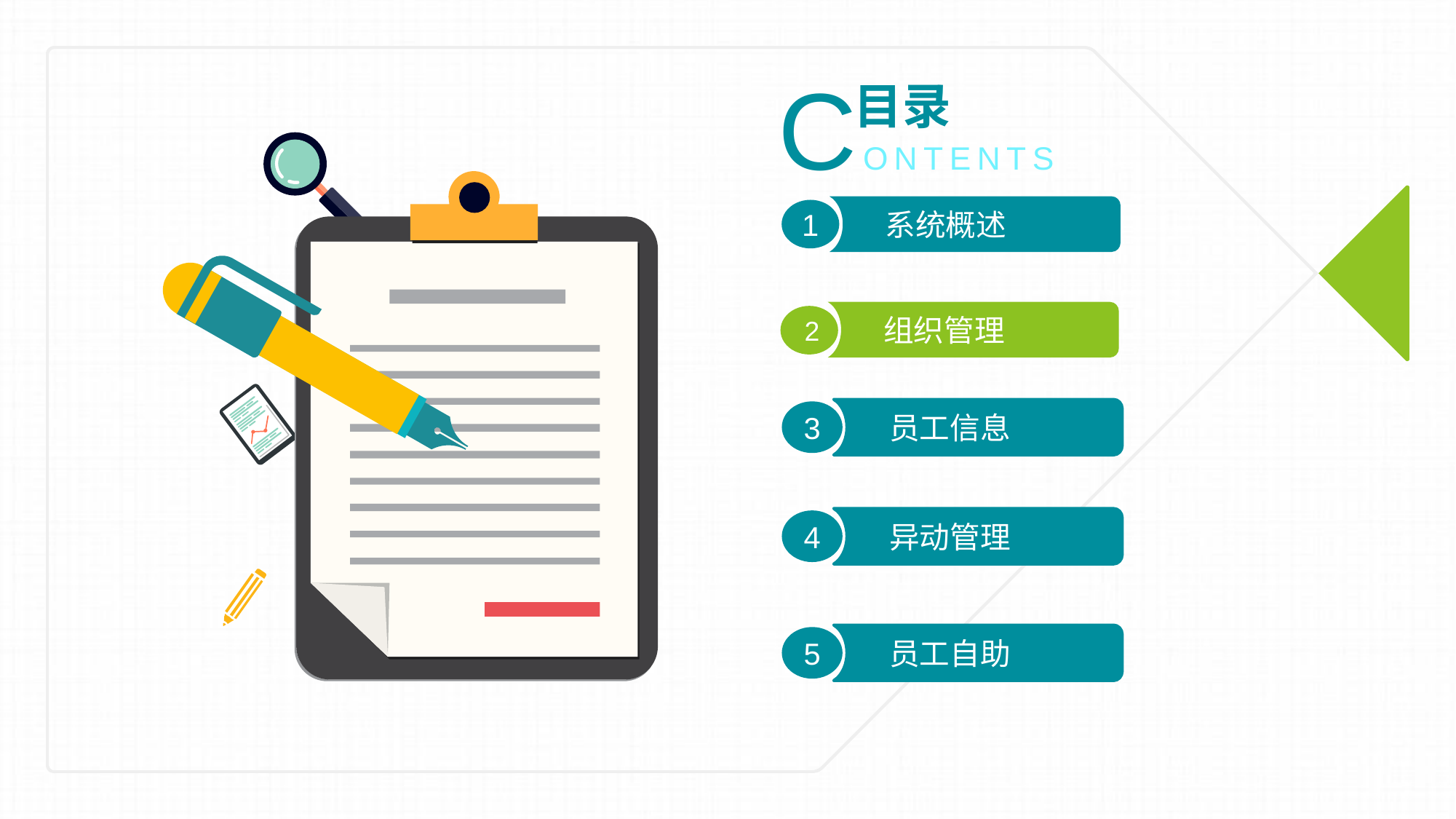

CONTENTS
目录

    系统概述
1
    组织管理

2
    员工信息
3
    异动管理
4
    员工自助
5